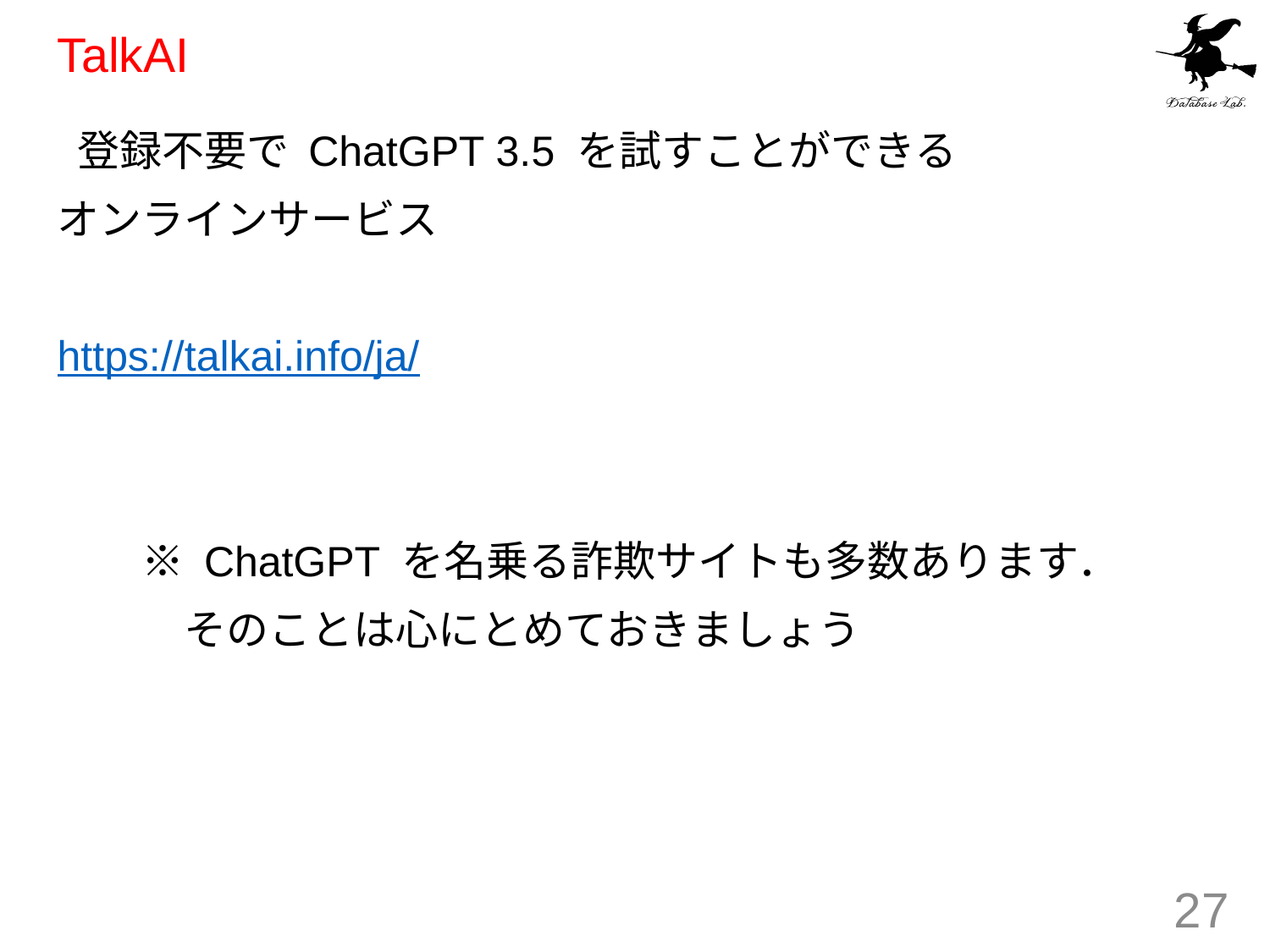

# TalkAI
 登録不要で ChatGPT 3.5 を試すことができる
オンラインサービス

https://talkai.info/ja/

　　※ ChatGPT を名乗る詐欺サイトも多数あります．
　　　そのことは心にとめておきましょう
27